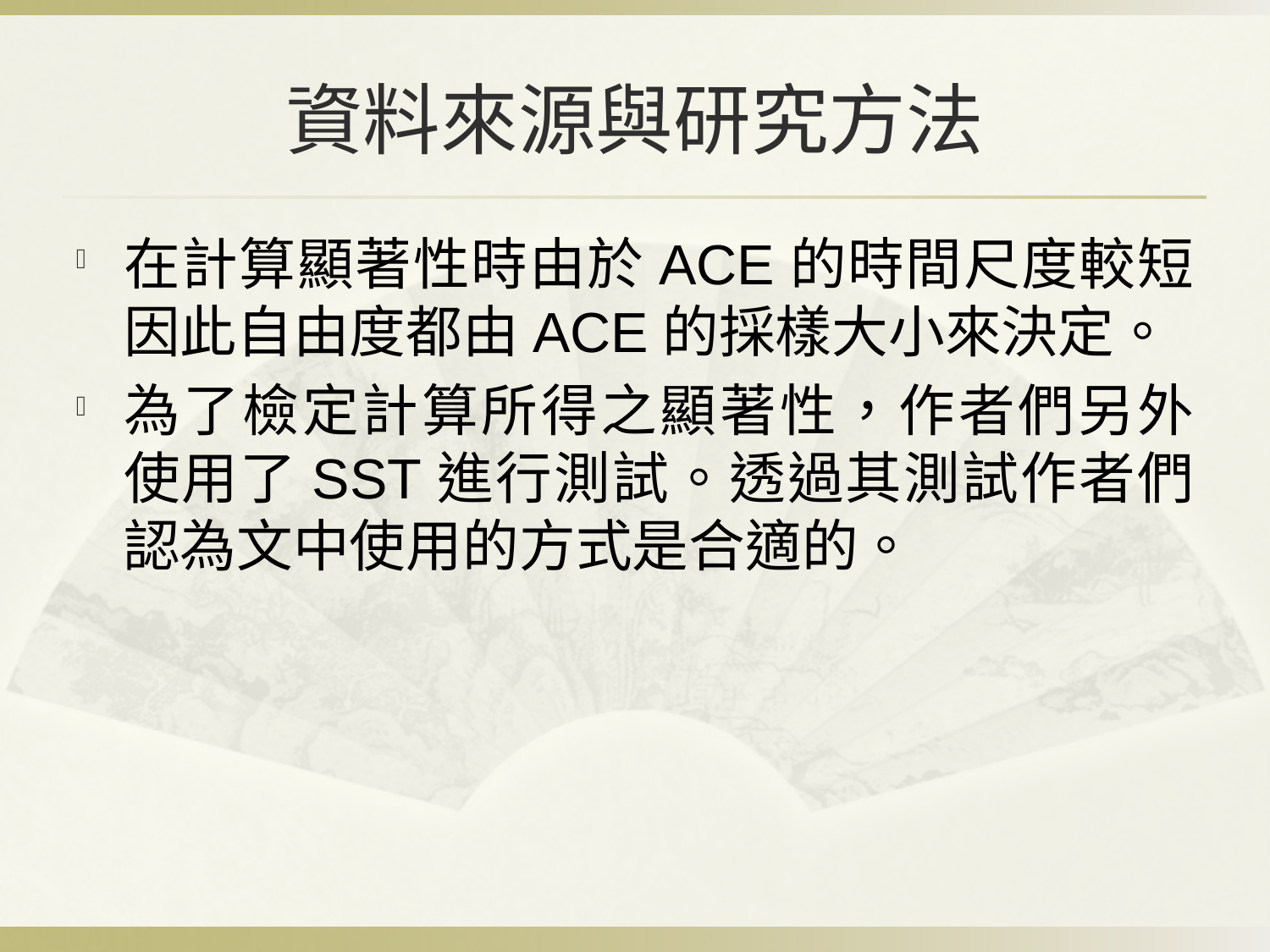

# 資料來源與研究方法
在計算顯著性時由於ACE的時間尺度較短因此自由度都由ACE的採樣大小來決定。
為了檢定計算所得之顯著性，作者們另外使用了SST進行測試。透過其測試作者們認為文中使用的方式是合適的。